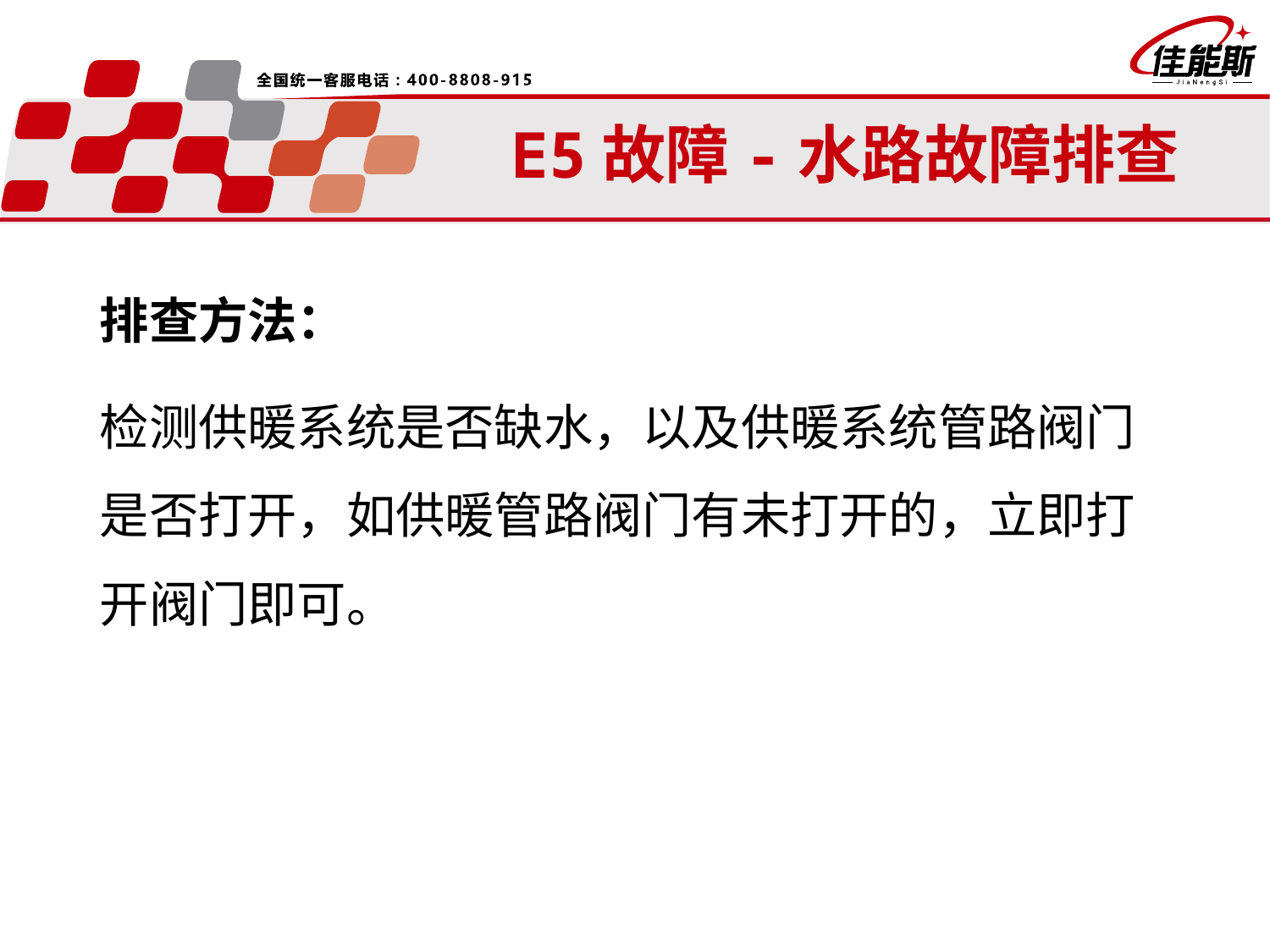

# E5故障-水路故障排查
排查方法：
检测供暖系统是否缺水，以及供暖系统管路阀门是否打开，如供暖管路阀门有未打开的，立即打开阀门即可。